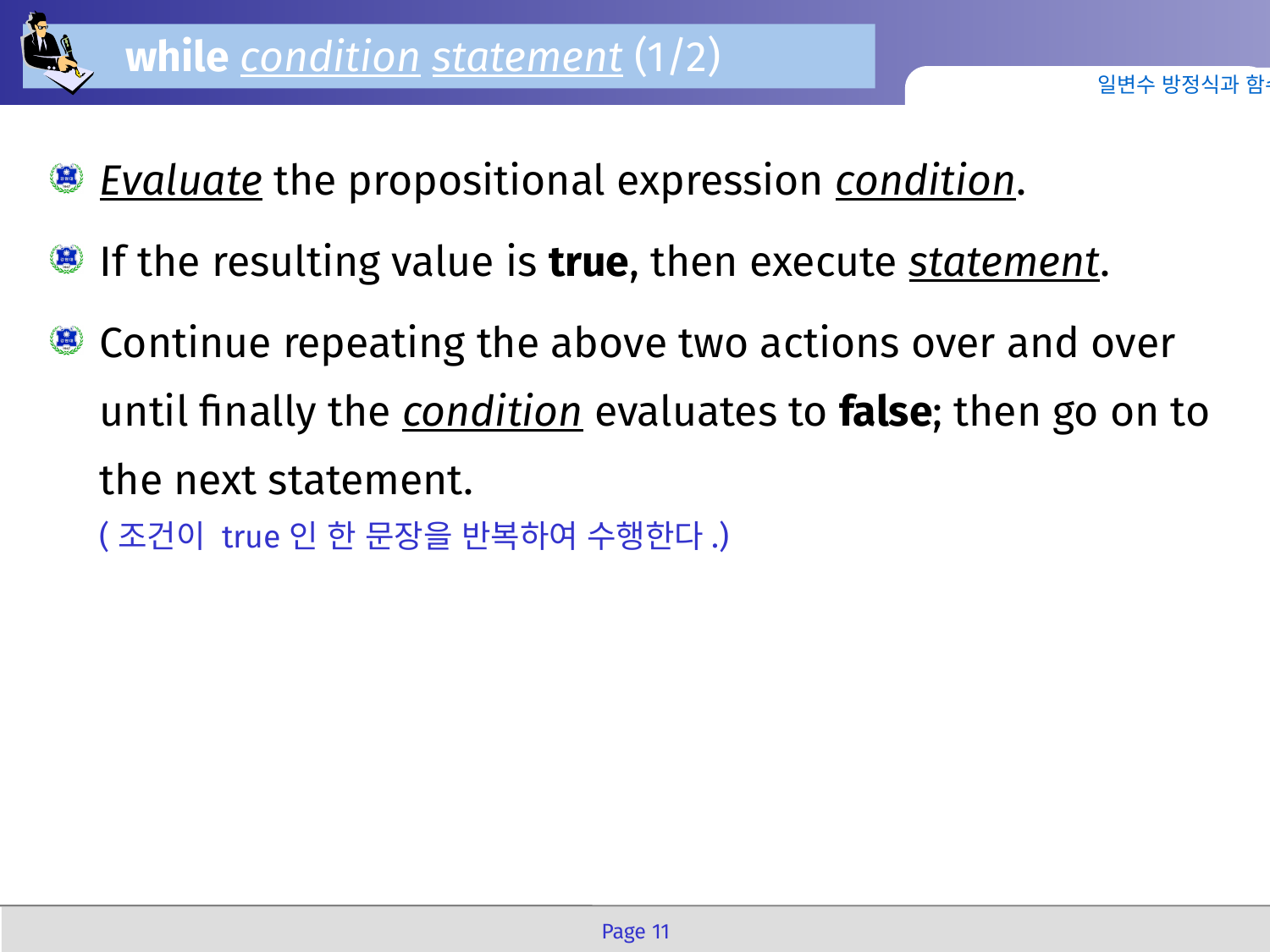

while condition statement (1/2)
일변수 방정식과 함수
Evaluate the propositional expression condition.
If the resulting value is true, then execute statement.
Continue repeating the above two actions over and over until finally the condition evaluates to false; then go on to the next statement.
(조건이 true인 한 문장을 반복하여 수행한다.)
Page 11